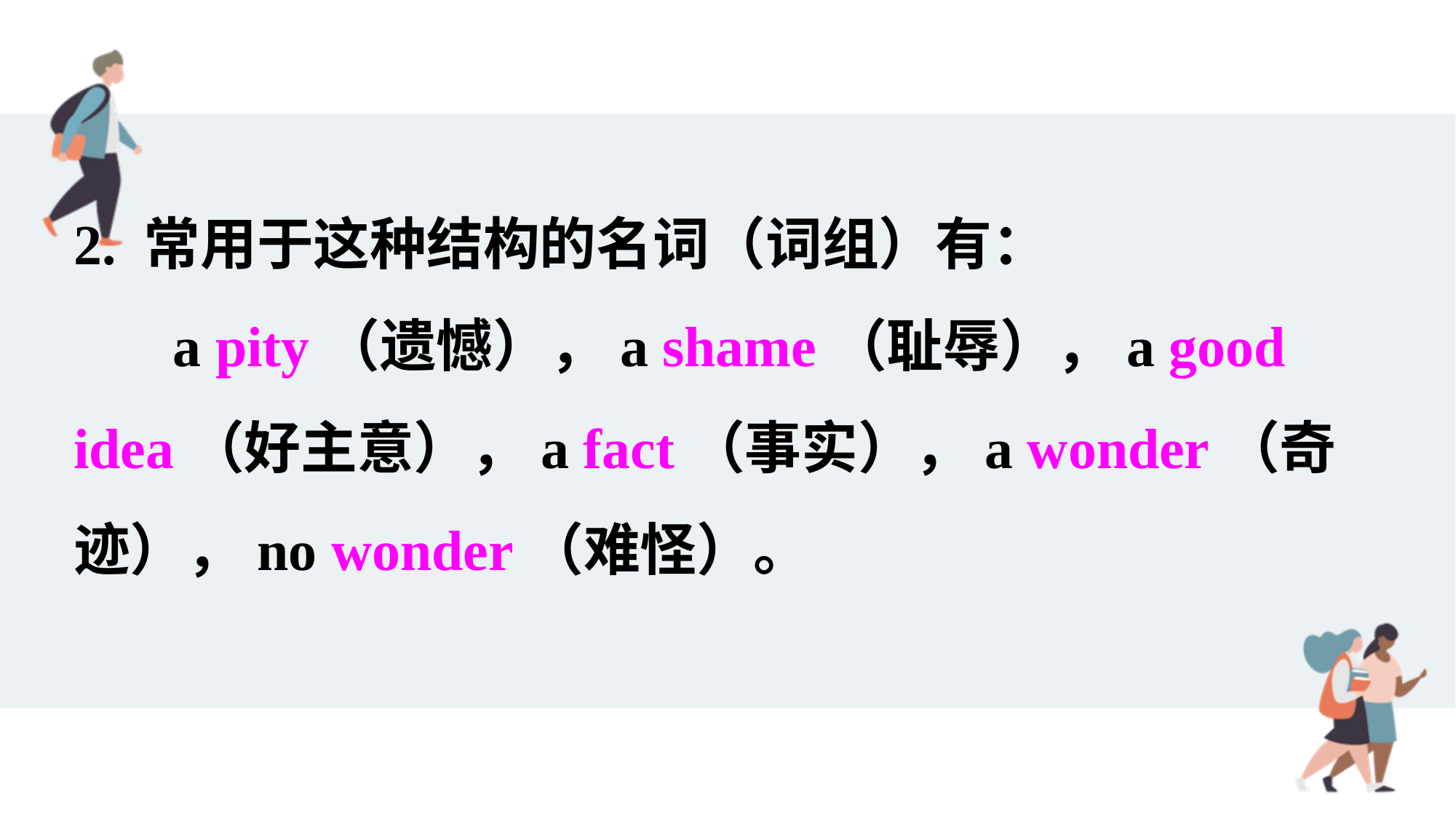

2. 常用于这种结构的名词（词组）有：
       a pity（遗憾），a shame（耻辱），a good idea（好主意），a fact（事实），a wonder（奇迹），no wonder（难怪）。